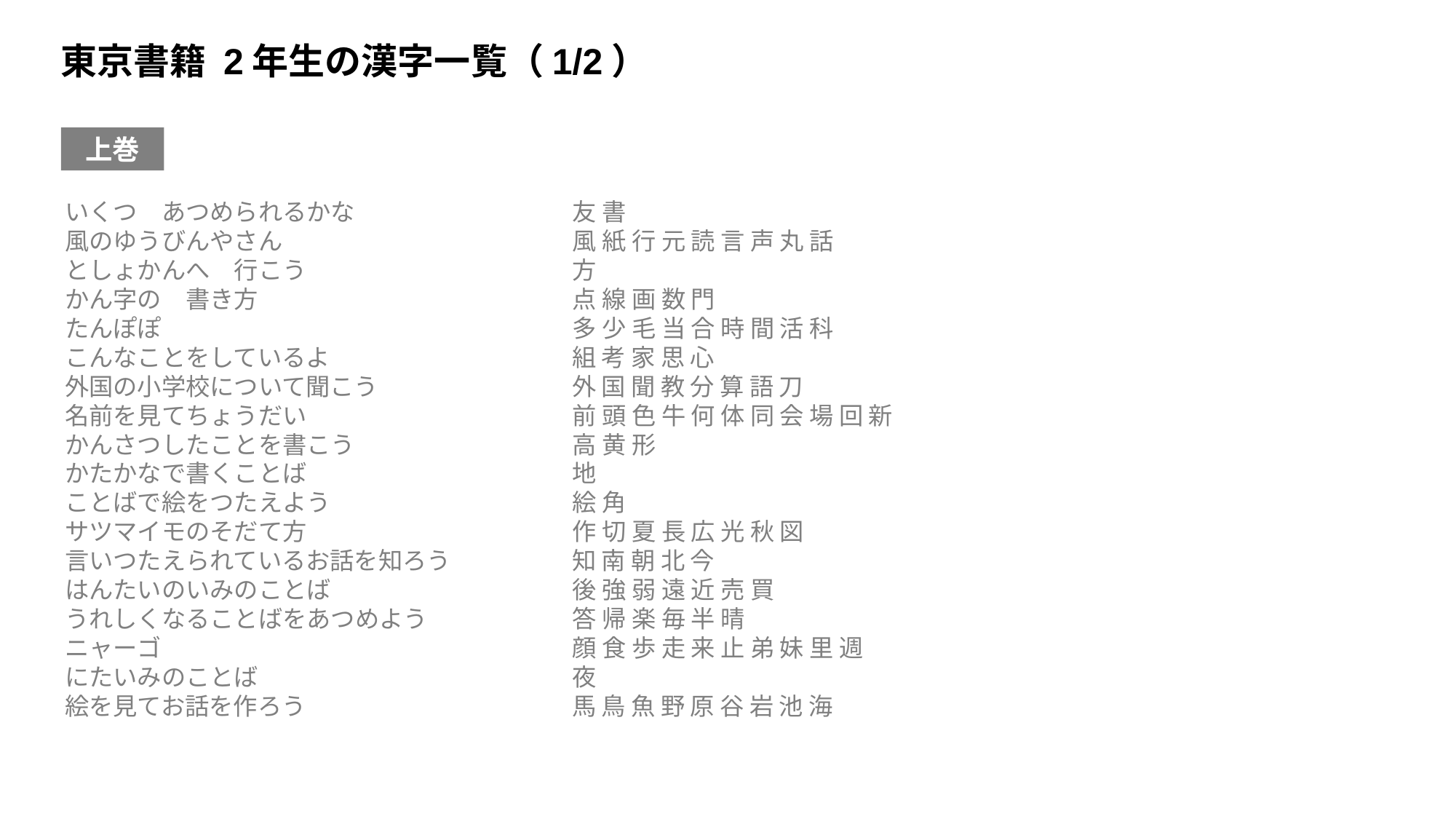

東京書籍 2年生の漢字一覧（1/2）
上巻

いくつ　あつめられるかな　　　　　　　　　友 書
風のゆうびんやさん　　　　　　　　　　　　風 紙 行 元 読 言 声 丸 話
としょかんへ　行こう　　　　　　　　　　　方
かん字の　書き方　　　　　　　　　　　　　点 線 画 数 門
たんぽぽ　　　　　　　　　　　　　　　　　多 少 毛 当 合 時 間 活 科
こんなことをしているよ　　　　　　　　　　組 考 家 思 心
外国の小学校について聞こう　　　　　　　　外 国 聞 教 分 算 語 刀
名前を見てちょうだい　　　　　　　　　　　前 頭 色 牛 何 体 同 会 場 回 新
かんさつしたことを書こう　　　　　　　　　高 黄 形
かたかなで書くことば　　　　　　　　　　　地
ことばで絵をつたえよう　　　　　　　　　　絵 角
サツマイモのそだて方　　　　　　　　　　　作 切 夏 長 広 光 秋 図
言いつたえられているお話を知ろう　　　　　知 南 朝 北 今
はんたいのいみのことば　　　　　　　　　　後 強 弱 遠 近 売 買
うれしくなることばをあつめよう　　　　　　答 帰 楽 毎 半 晴
ニャーゴ　　　　　　　　　　　　　　　　　顔 食 歩 走 来 止 弟 妹 里 週
にたいみのことば　　　　　　　　　　　　　夜
絵を見てお話を作ろう　　　　　　　　　　　馬 鳥 魚 野 原 谷 岩 池 海